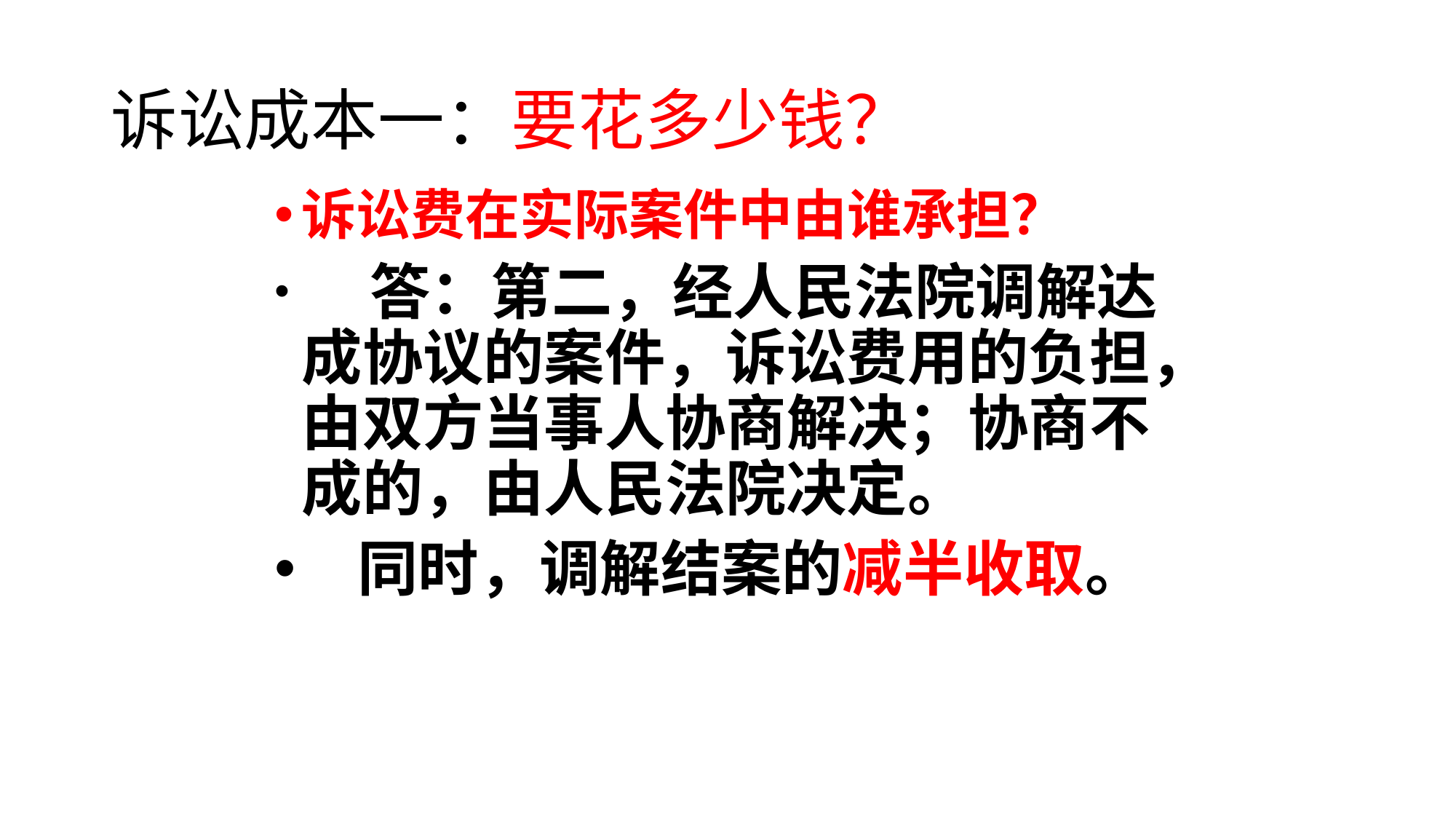

# 诉讼成本一：要花多少钱？
诉讼费在实际案件中由谁承担？
      答：第二，经人民法院调解达成协议的案件，诉讼费用的负担，由双方当事人协商解决；协商不成的，由人民法院决定。
   同时，调解结案的减半收取。